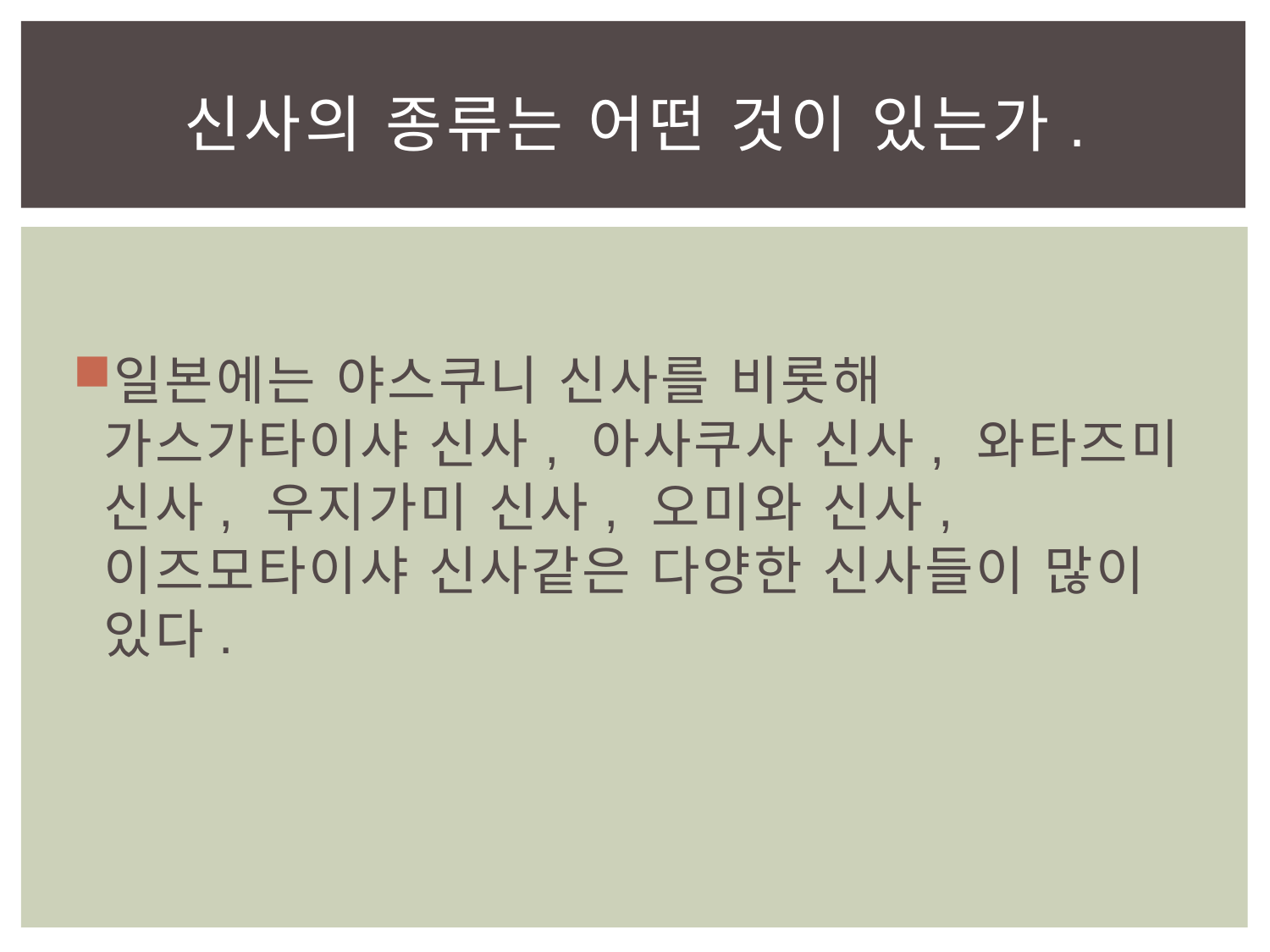

# 신사의 종류는 어떤 것이 있는가.

일본에는 야스쿠니 신사를 비롯해 가스가타이샤 신사, 아사쿠사 신사, 와타즈미 신사, 우지가미 신사, 오미와 신사, 이즈모타이샤 신사같은 다양한 신사들이 많이 있다.